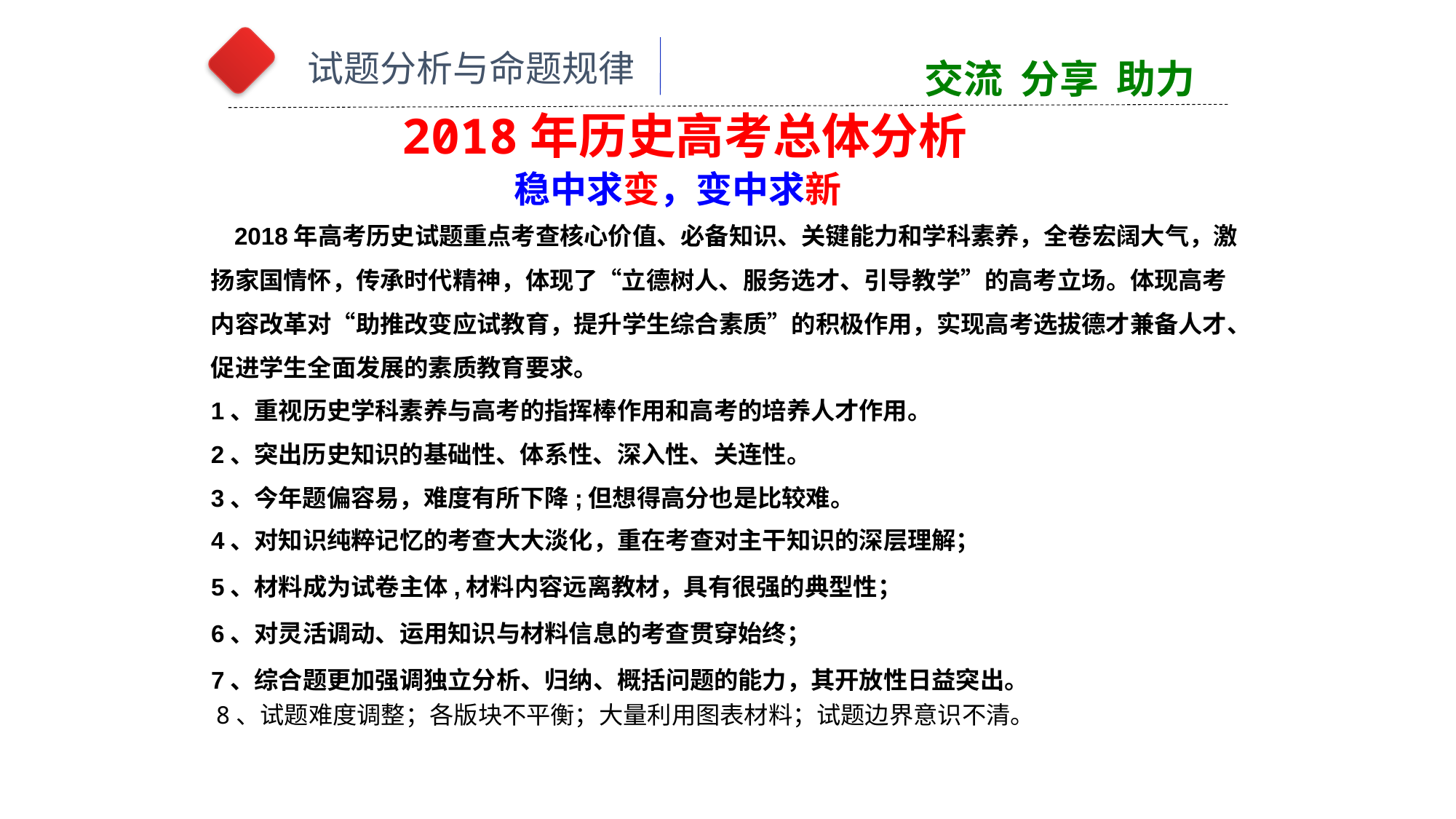

试题分析与命题规律
交流  分享  助力
        2018年历史高考总体分析
稳中求变，变中求新
   2018年高考历史试题重点考查核心价值、必备知识、关键能力和学科素养，全卷宏阔大气，激扬家国情怀，传承时代精神，体现了“立德树人、服务选才、引导教学”的高考立场。体现高考内容改革对“助推改变应试教育，提升学生综合素质”的积极作用，实现高考选拔德才兼备人才、促进学生全面发展的素质教育要求。
1、重视历史学科素养与高考的指挥棒作用和高考的培养人才作用。
2、突出历史知识的基础性、体系性、深入性、关连性。
3、今年题偏容易，难度有所下降;但想得高分也是比较难。
4、对知识纯粹记忆的考查大大淡化，重在考查对主干知识的深层理解；
5、材料成为试卷主体,材料内容远离教材，具有很强的典型性；
6、对灵活调动、运用知识与材料信息的考查贯穿始终；
7、综合题更加强调独立分析、归纳、概括问题的能力，其开放性日益突出。
8、试题难度调整；各版块不平衡；大量利用图表材料；试题边界意识不清。